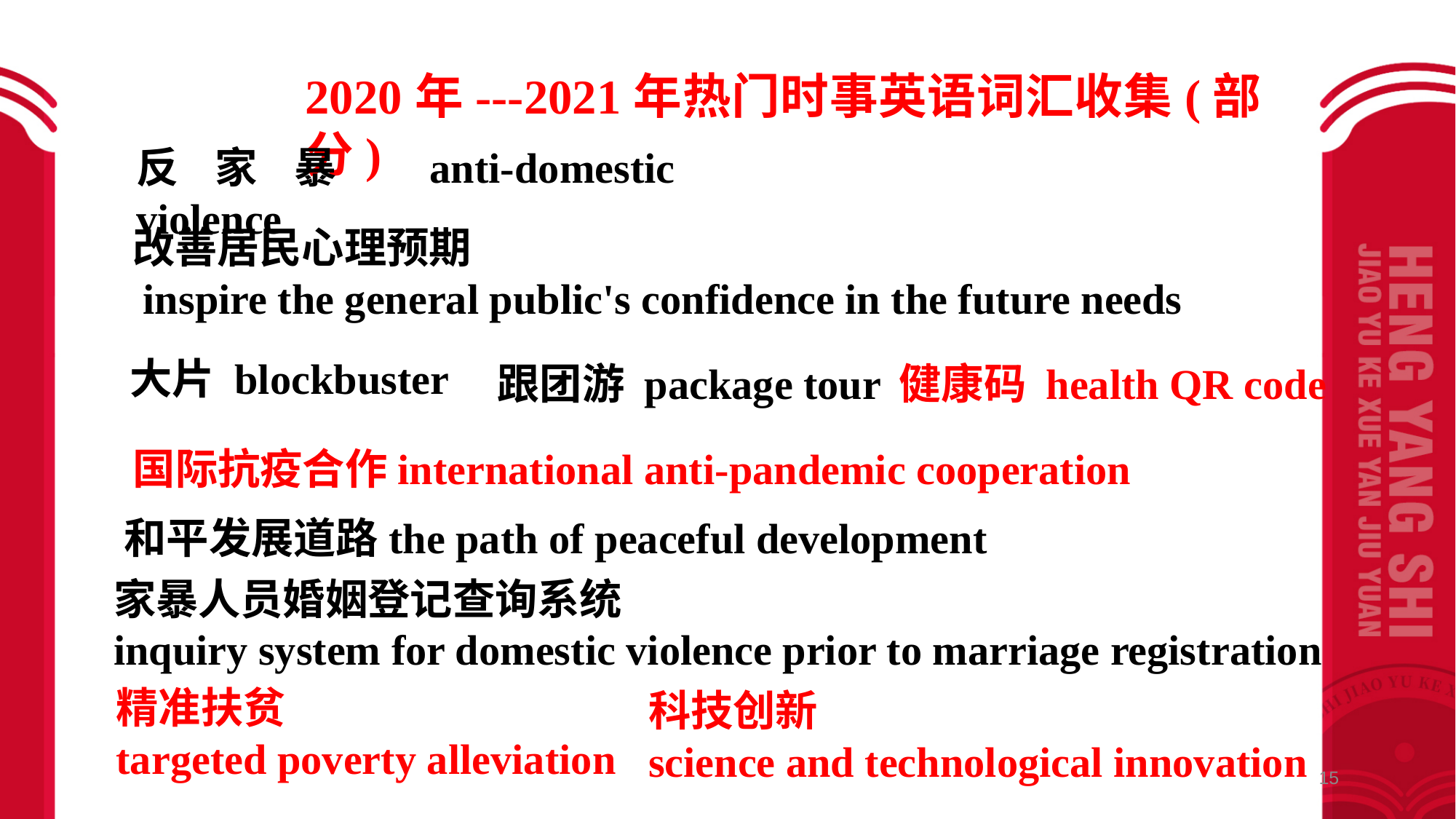

2020年---2021年热门时事英语词汇收集(部分)
反家暴 anti-domestic violence
改善居民心理预期
 inspire the general public's confidence in the future needs
大片 blockbuster
健康码 health QR code
跟团游 package tour
国际抗疫合作international anti-pandemic cooperation
和平发展道路the path of peaceful development
家暴人员婚姻登记查询系统
inquiry system for domestic violence prior to marriage registration
精准扶贫
targeted poverty alleviation
科技创新
science and technological innovation
15